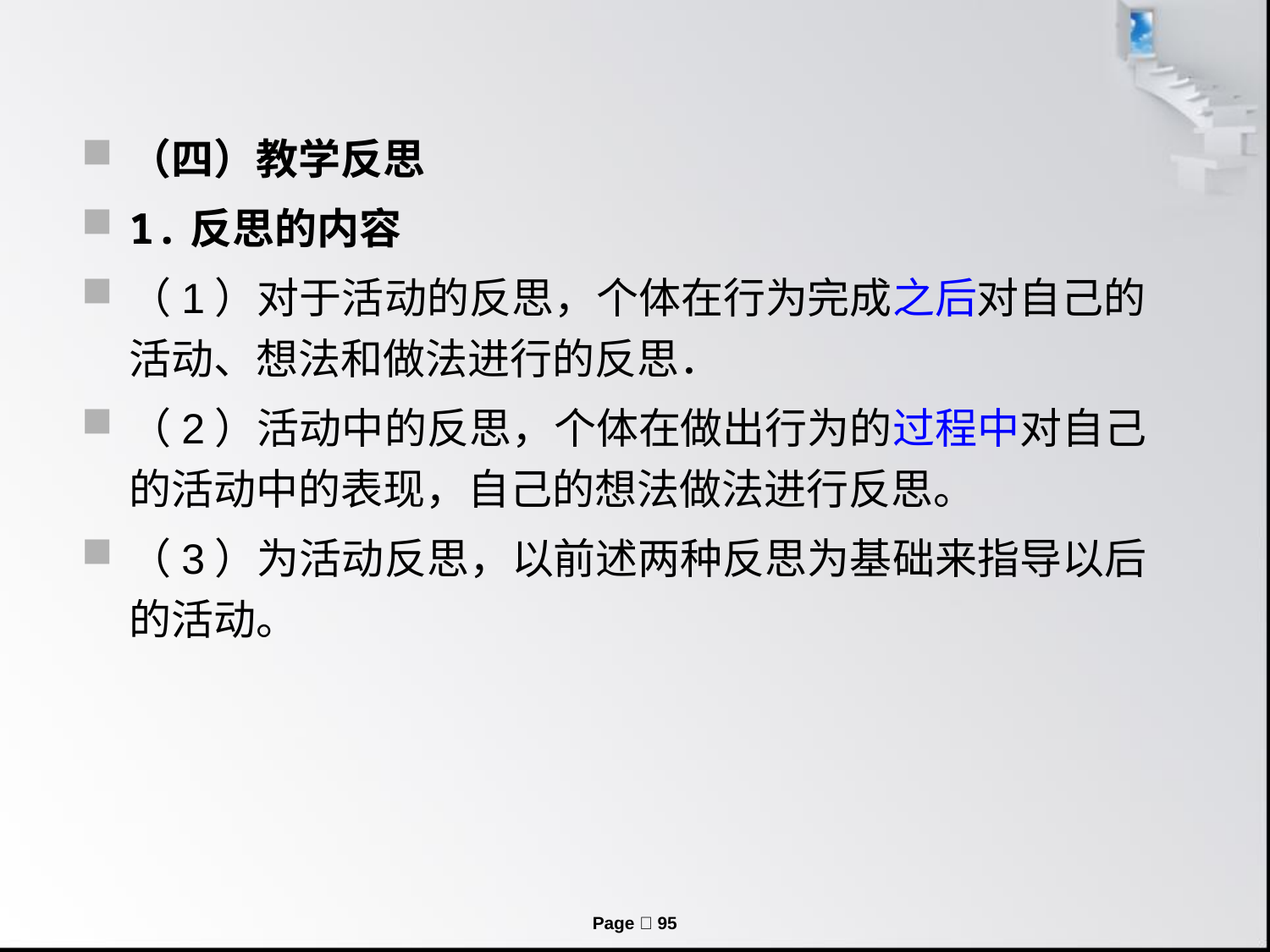

（四）教学反思
1.反思的内容
（1）对于活动的反思，个体在行为完成之后对自己的活动、想法和做法进行的反思．
（2）活动中的反思，个体在做出行为的过程中对自己的活动中的表现，自己的想法做法进行反思。
（3）为活动反思，以前述两种反思为基础来指导以后的活动。